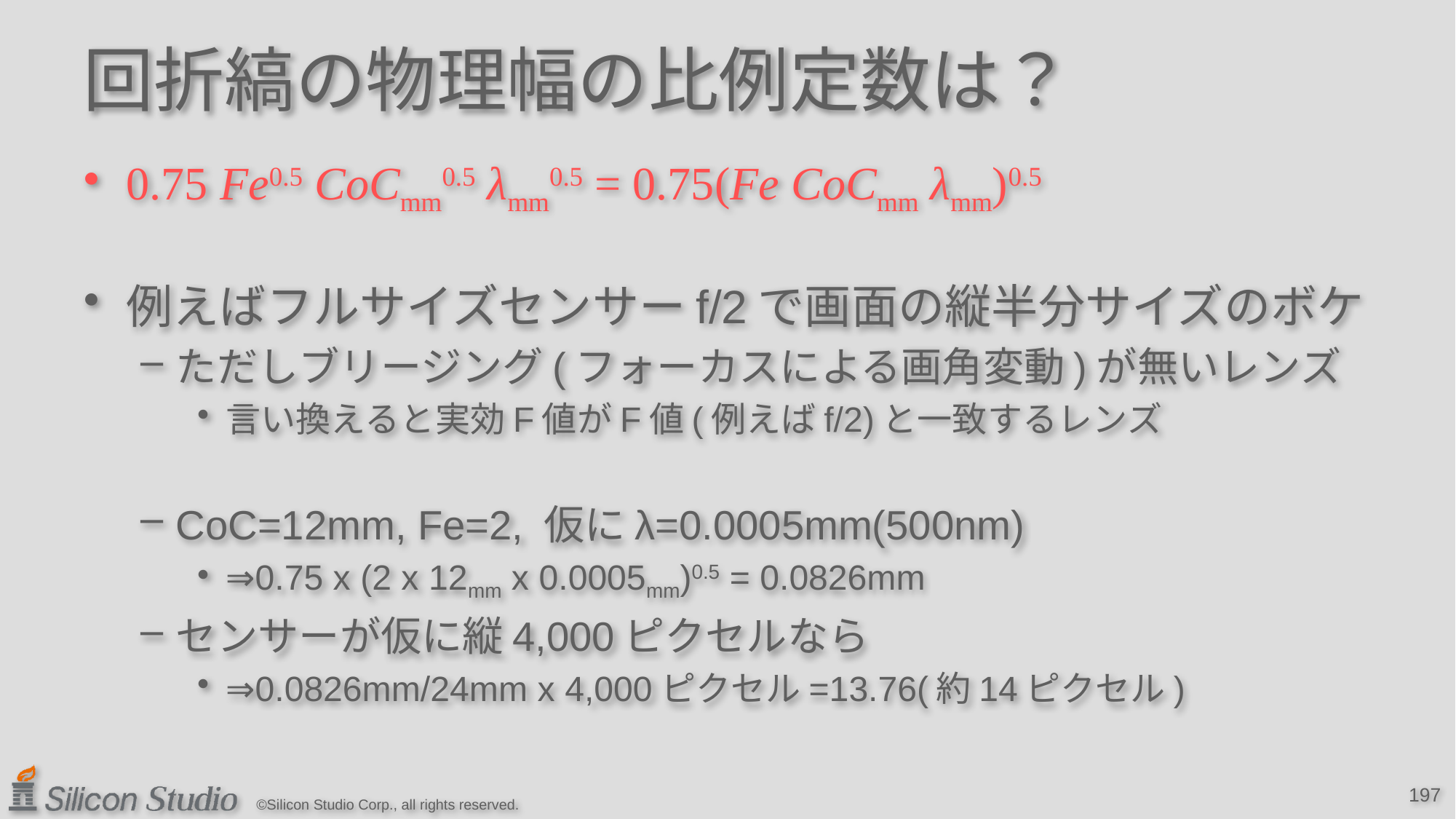

# 回折縞の物理幅の比例定数は？
0.75 Fe0.5 CoCmm0.5 λmm0.5 = 0.75(Fe CoCmm λmm)0.5

例えばフルサイズセンサーf/2で画面の縦半分サイズのボケ
ただしブリージング(フォーカスによる画角変動)が無いレンズ
言い換えると実効F値がF値(例えばf/2)と一致するレンズ

CoC=12mm, Fe=2, 仮にλ=0.0005mm(500nm)
⇒0.75 x (2 x 12mm x 0.0005mm)0.5 = 0.0826mm
センサーが仮に縦4,000ピクセルなら
⇒0.0826mm/24mm x 4,000ピクセル=13.76(約14ピクセル)